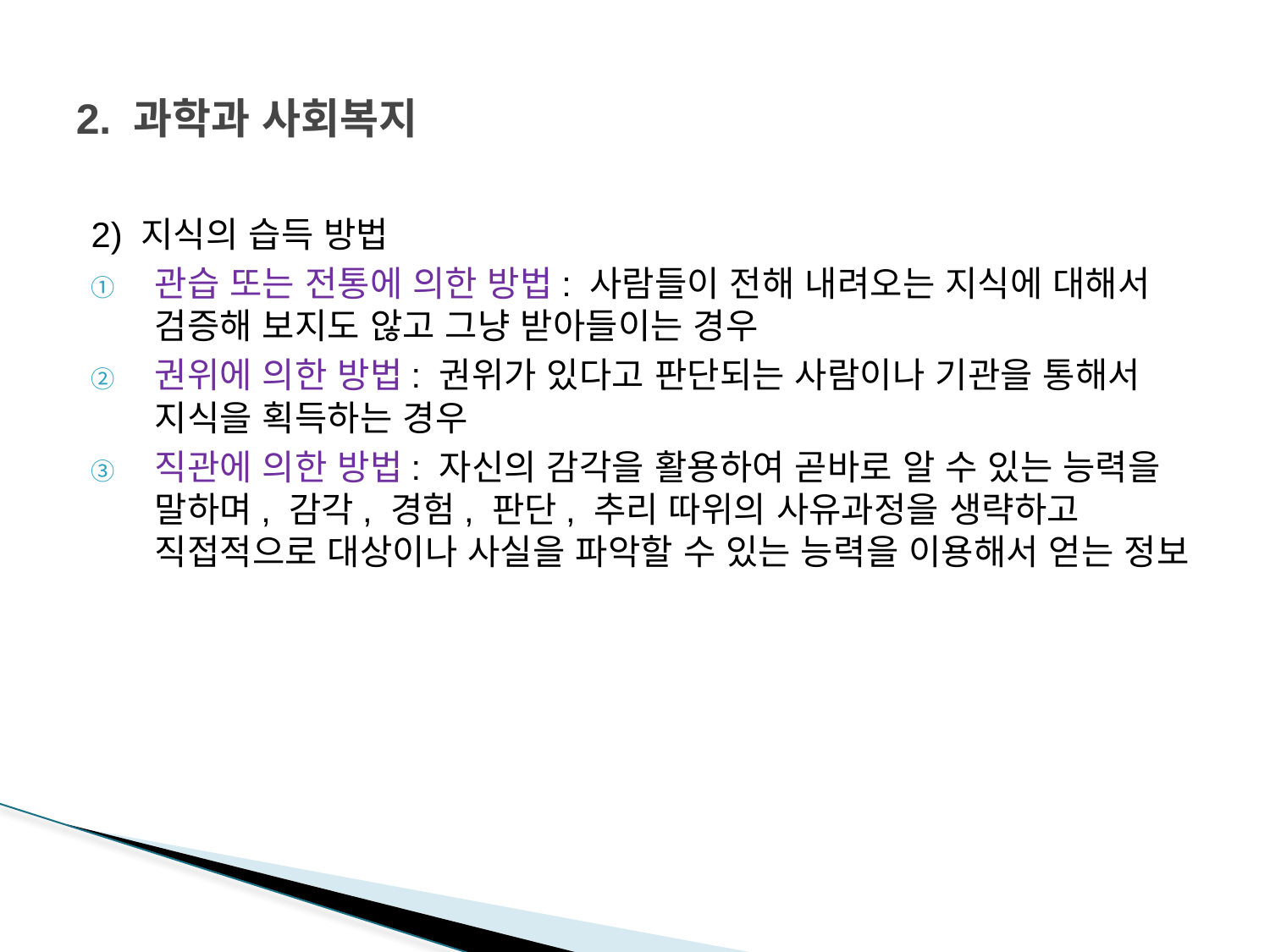

# 2. 과학과 사회복지
2) 지식의 습득 방법
관습 또는 전통에 의한 방법: 사람들이 전해 내려오는 지식에 대해서 검증해 보지도 않고 그냥 받아들이는 경우
권위에 의한 방법: 권위가 있다고 판단되는 사람이나 기관을 통해서 지식을 획득하는 경우
직관에 의한 방법: 자신의 감각을 활용하여 곧바로 알 수 있는 능력을 말하며, 감각, 경험, 판단, 추리 따위의 사유과정을 생략하고 직접적으로 대상이나 사실을 파악할 수 있는 능력을 이용해서 얻는 정보